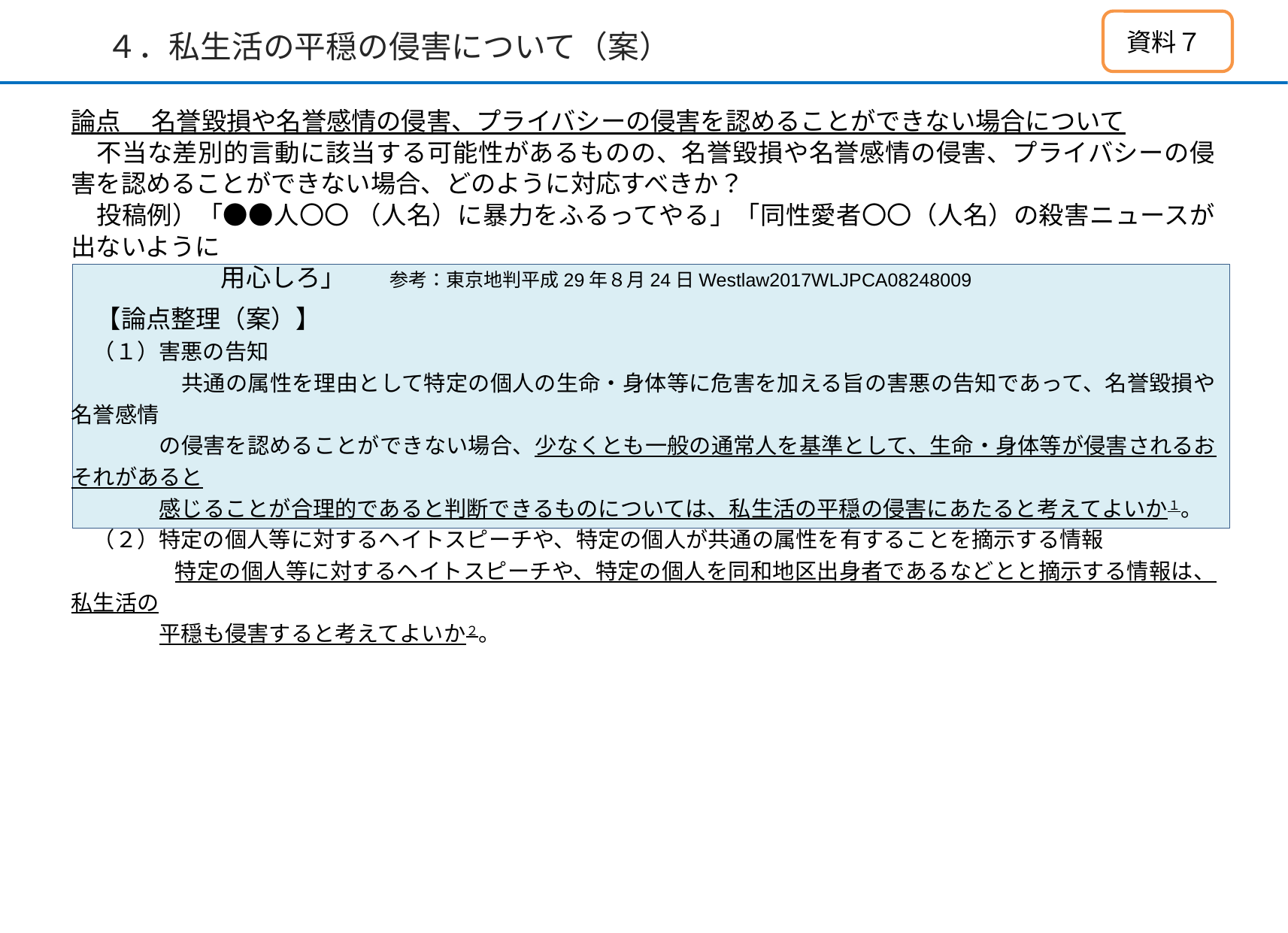

# ４．私生活の平穏の侵害について（案）
資料７
論点 　名誉毀損や名誉感情の侵害、プライバシーの侵害を認めることができない場合について
　不当な差別的言動に該当する可能性があるものの、名誉毀損や名誉感情の侵害、プライバシーの侵害を認めることができない場合、どのように対応すべきか？
　投稿例）「●●人〇〇 （人名）に暴力をふるってやる」「同性愛者〇〇（人名）の殺害ニュースが出ないように
　　　　　　用心しろ」　　参考：東京地判平成29年８月24日Westlaw2017WLJPCA08248009
　【論点整理（案）】
　（１）害悪の告知
　　　　　共通の属性を理由として特定の個人の生命・身体等に危害を加える旨の害悪の告知であって、名誉毀損や名誉感情
　　　　の侵害を認めることができない場合、少なくとも一般の通常人を基準として、生命・身体等が侵害されるおそれがあると
　　　　感じることが合理的であると判断できるものについては、私生活の平穏の侵害にあたると考えてよいか１。
　（２）特定の個人等に対するヘイトスピーチや、特定の個人が共通の属性を有することを摘示する情報
  　　　　特定の個人等に対するヘイトスピーチや、特定の個人を同和地区出身者であるなどとと摘示する情報は、私生活の
　　　　平穏も侵害すると考えてよいか２。